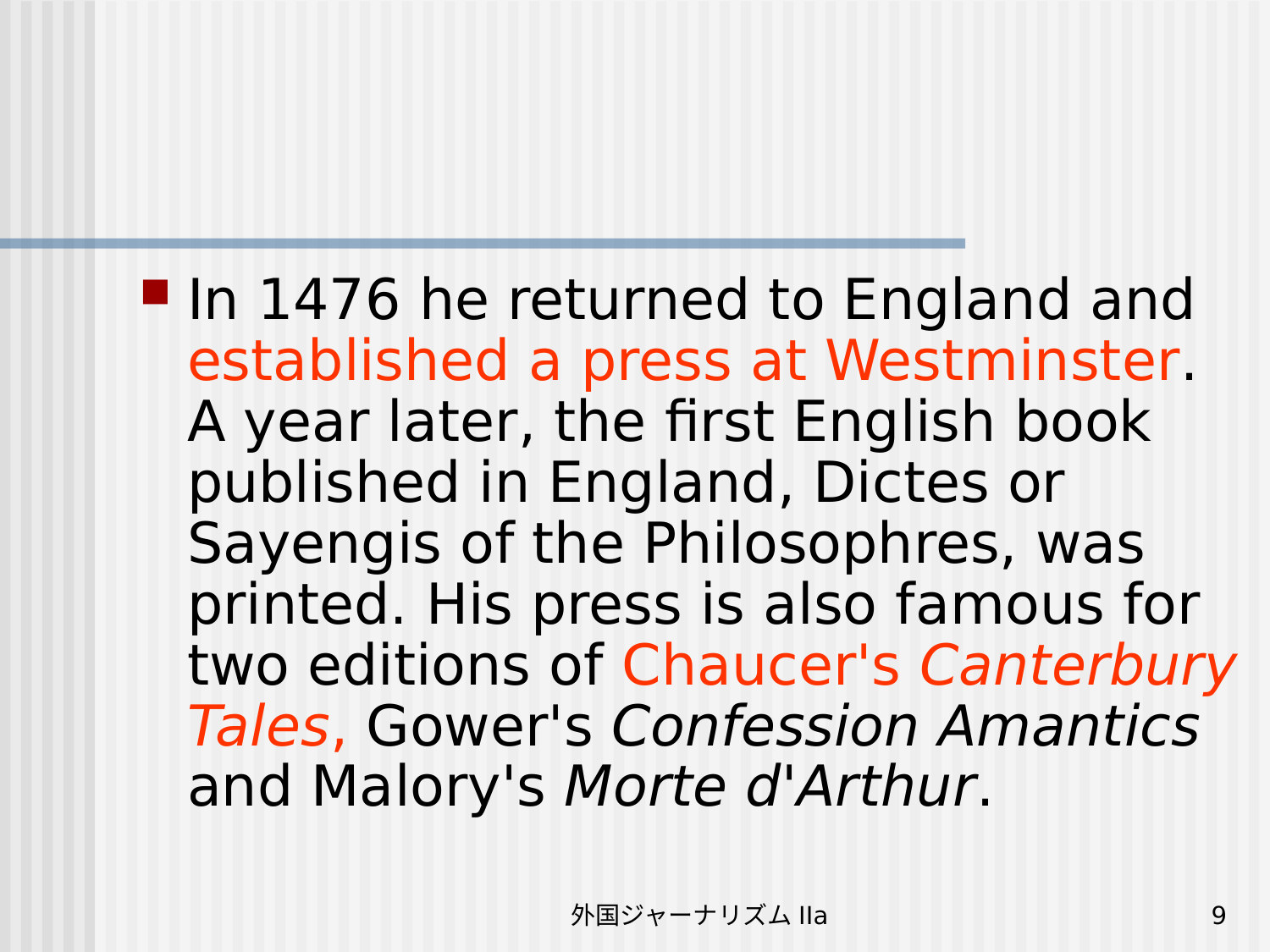

#
In 1476 he returned to England and established a press at Westminster. A year later, the first English book published in England, Dictes or Sayengis of the Philosophres, was printed. His press is also famous for two editions of Chaucer's Canterbury Tales, Gower's Confession Amantics and Malory's Morte d'Arthur.
外国ジャーナリズムIIa
9